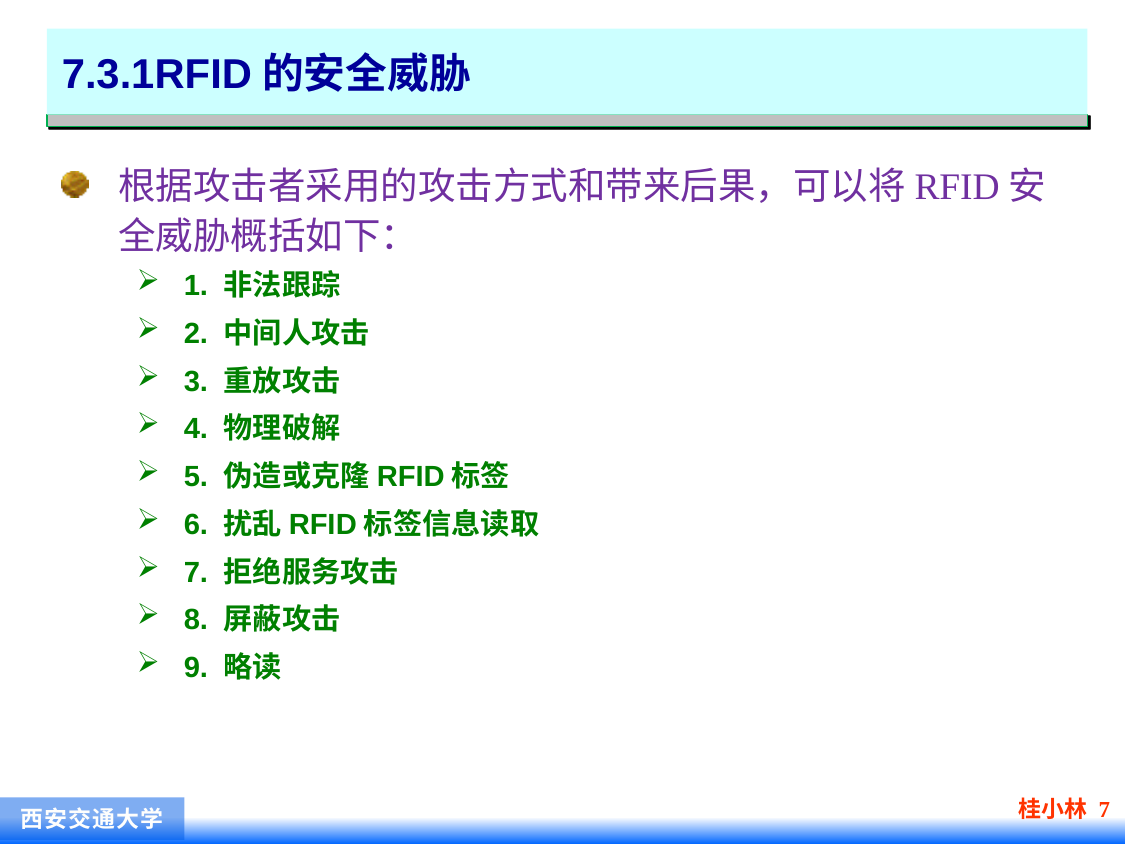

# 7.3.1RFID的安全威胁
根据攻击者采用的攻击方式和带来后果，可以将RFID安全威胁概括如下：
1. 非法跟踪
2. 中间人攻击
3. 重放攻击
4. 物理破解
5. 伪造或克隆RFID标签
6. 扰乱RFID标签信息读取
7. 拒绝服务攻击
8. 屏蔽攻击
9. 略读

桂小林 7